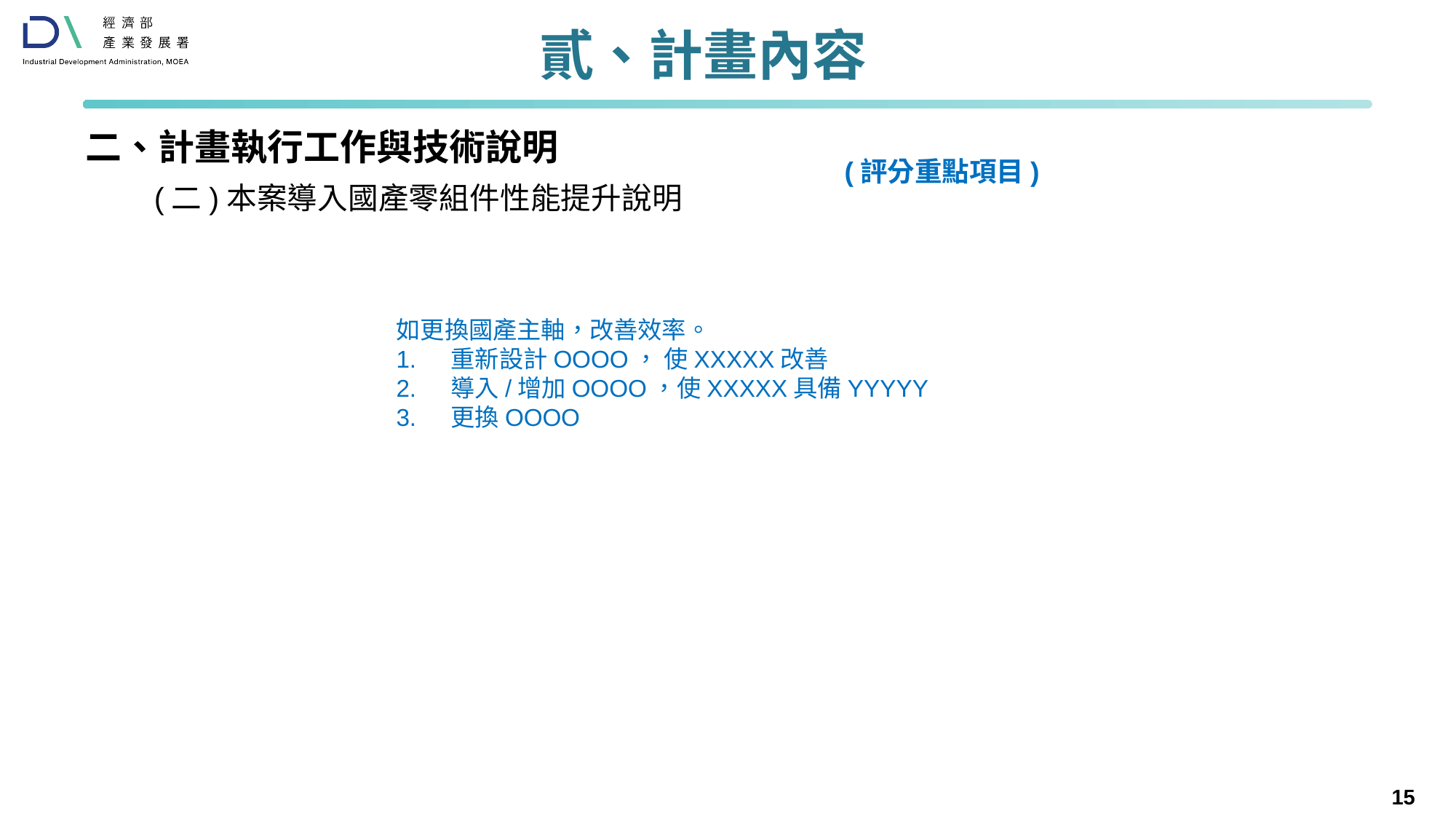

# 貳、計畫內容
二、計畫執行工作與技術說明
(評分重點項目)
(二)本案導入國產零組件性能提升說明
如更換國產主軸，改善效率。
重新設計OOOO， 使XXXXX改善
導入/增加OOOO，使XXXXX具備YYYYY
更換OOOO
15